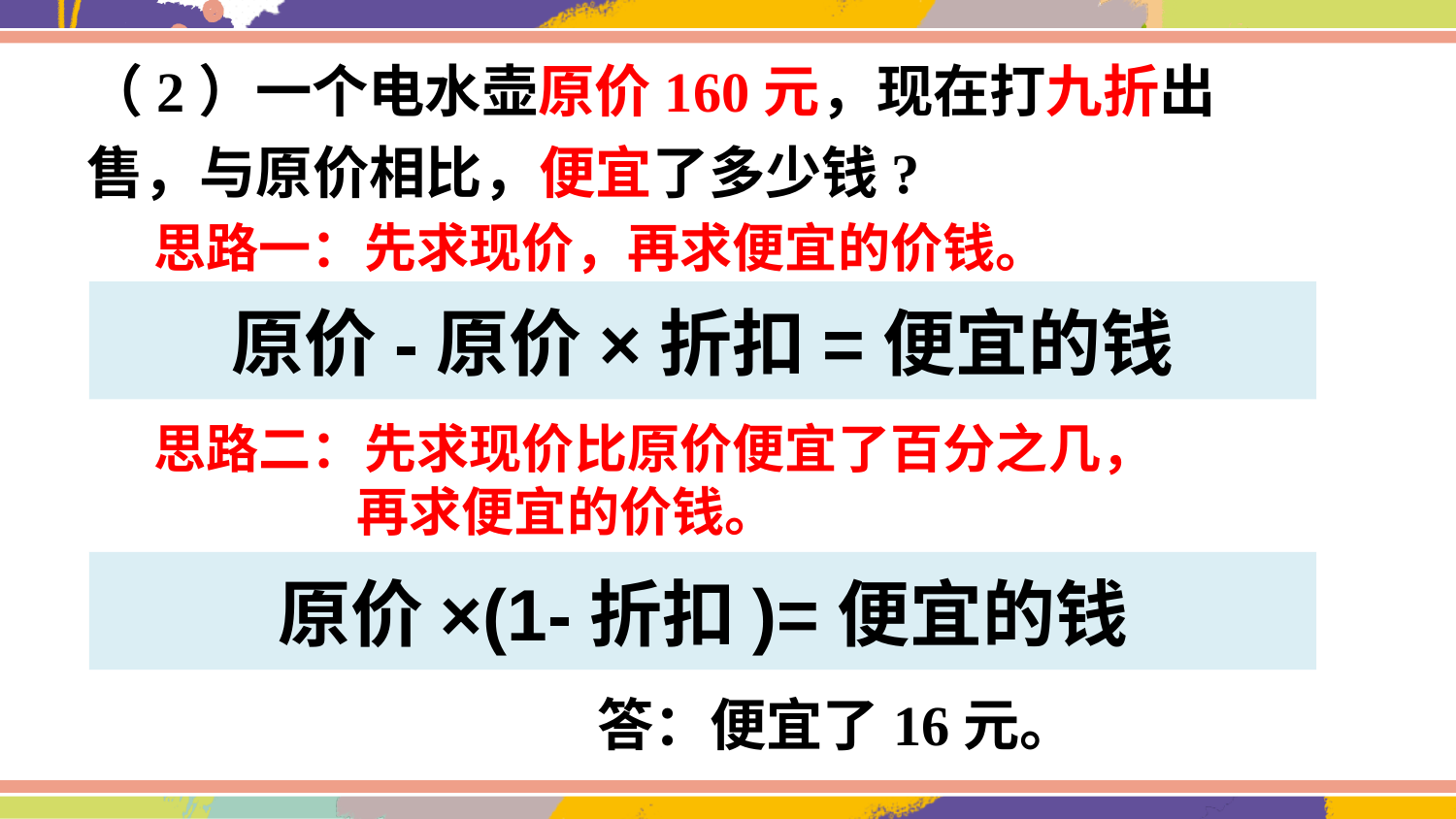

（2）一个电水壶原价160元，现在打九折出售，与原价相比，便宜了多少钱?
思路一：先求现价，再求便宜的价钱。
原价-原价×折扣=便宜的钱
   160－160×90%= 16（元）
思路二：先求现价比原价便宜了百分之几，
                再求便宜的价钱。
   160×（1 – 90%）= 16（元）
原价×(1-折扣)=便宜的钱
答：便宜了16元。